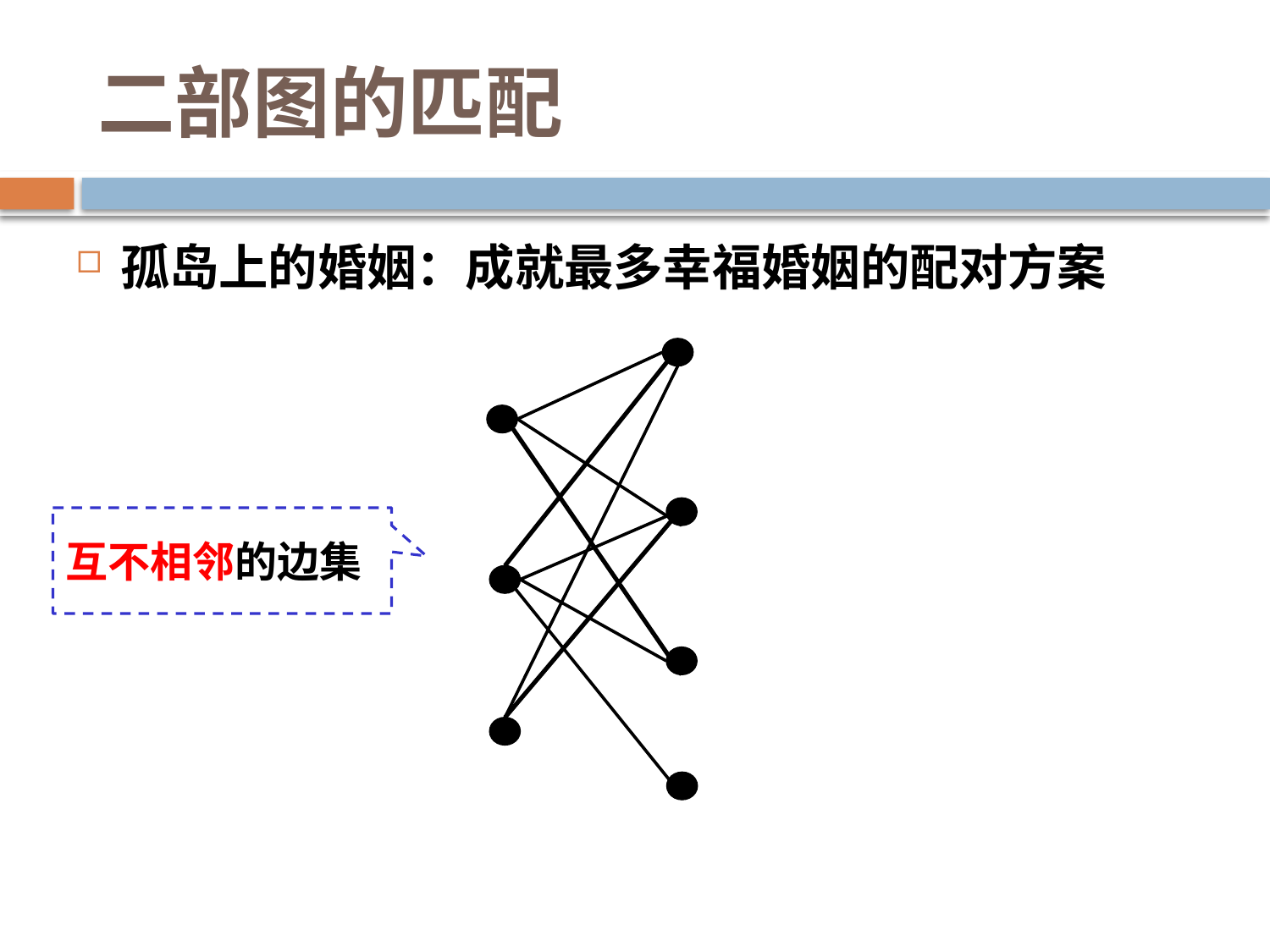

# 二部图的匹配
孤岛上的婚姻：成就最多幸福婚姻的配对方案

互不相邻的边集